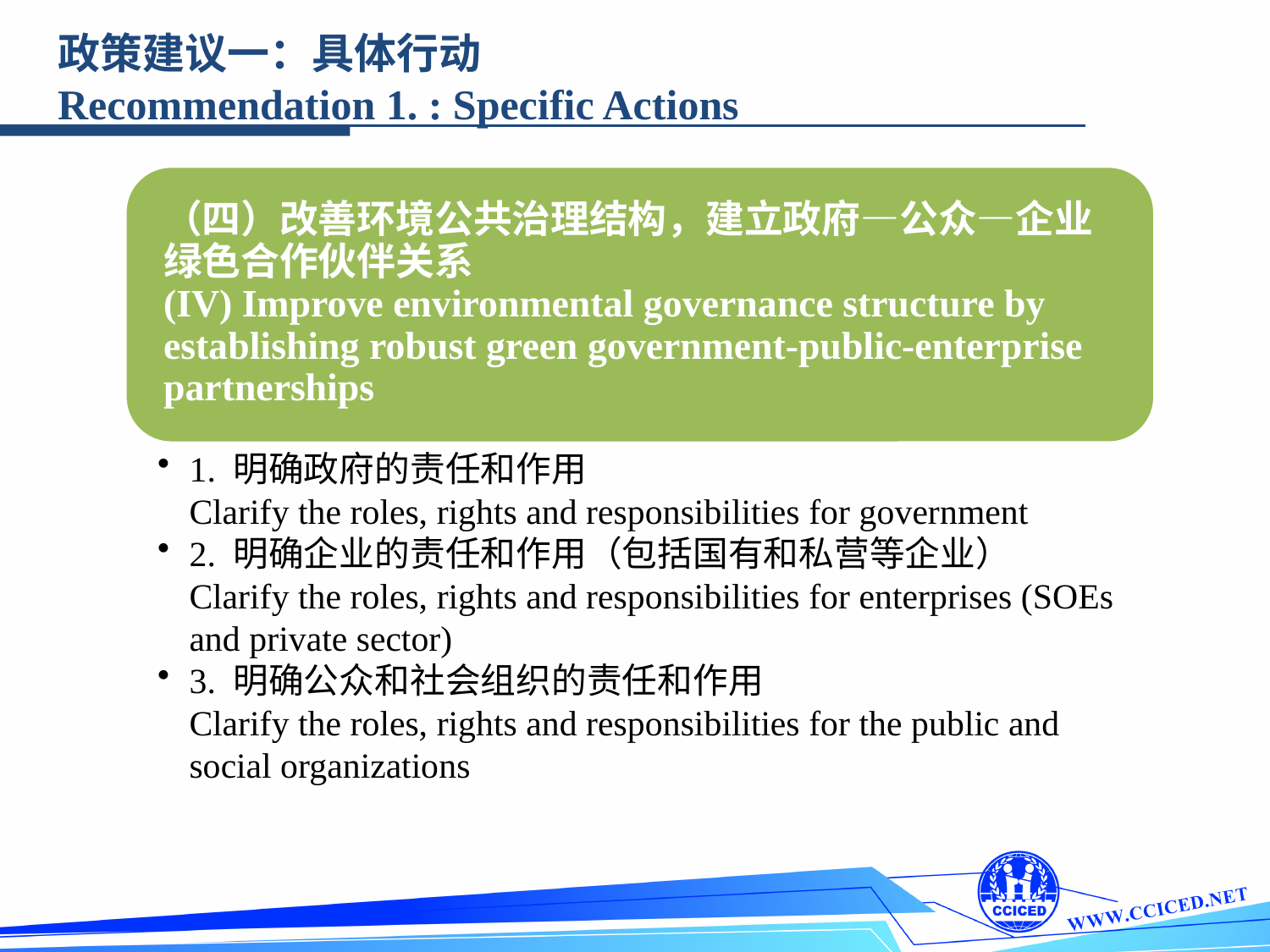

政策建议一：具体行动
Recommendation 1. : Specific Actions
（四）改善环境公共治理结构，建立政府—公众—企业绿色合作伙伴关系
(IV) Improve environmental governance structure by establishing robust green government-public-enterprise partnerships
1. 明确政府的责任和作用
Clarify the roles, rights and responsibilities for government
2. 明确企业的责任和作用（包括国有和私营等企业）
Clarify the roles, rights and responsibilities for enterprises (SOEs and private sector)
3. 明确公众和社会组织的责任和作用
Clarify the roles, rights and responsibilities for the public and social organizations